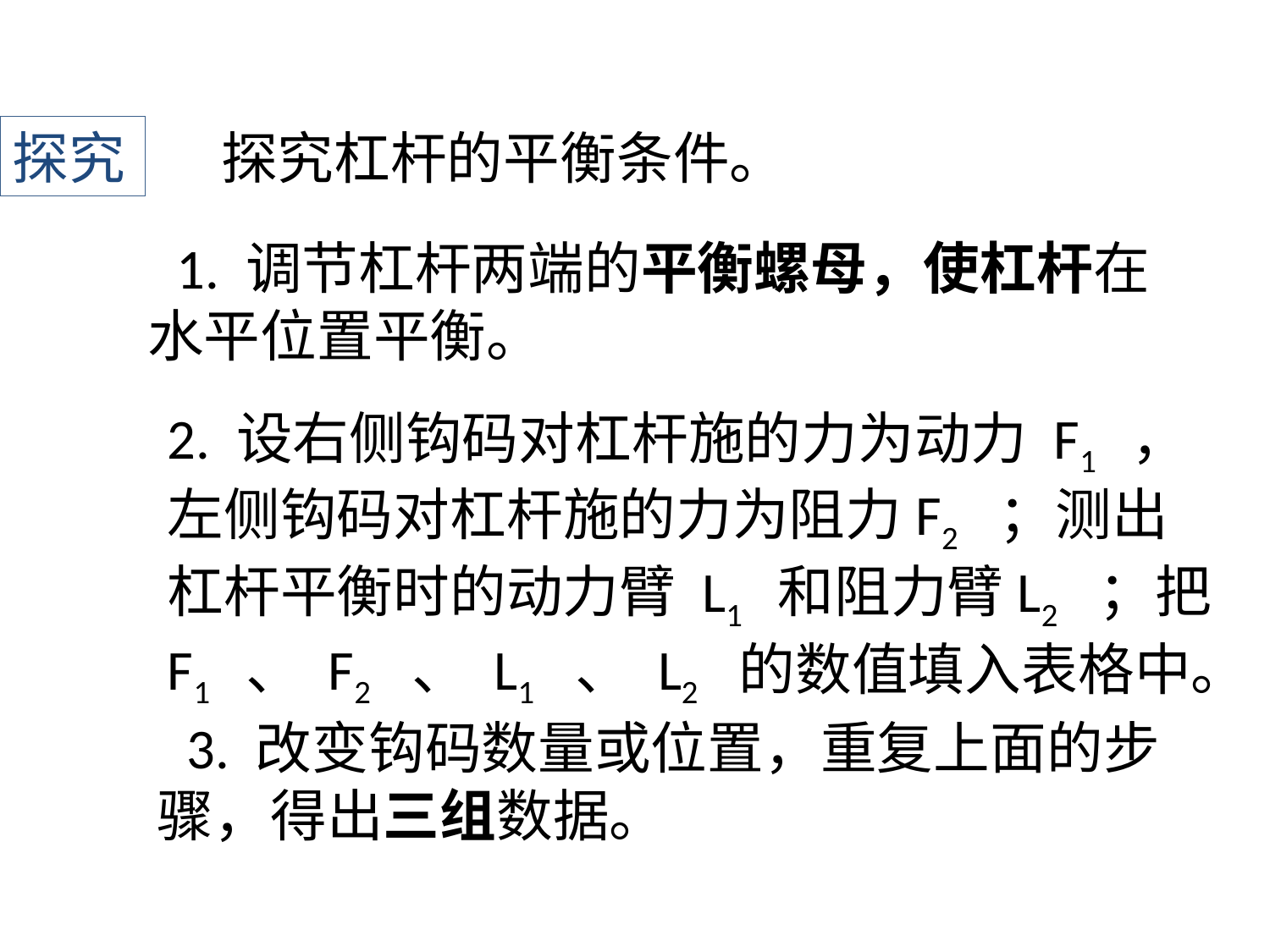

探究
﻿探究杠杆的平衡条件。
﻿ ﻿ 1. 调节杠杆两端的平衡螺母，使杠杆在水平位置平衡。
﻿2. 设右侧钩码对杠杆施的力为动力 F1 ﻿﻿﻿﻿﻿﻿ ，左侧钩码对杠杆施的力为阻力F2 ﻿﻿﻿﻿﻿﻿ ；测出杠杆平衡时的动力臂 L1 ﻿﻿﻿﻿﻿﻿ 和阻力臂L2 ﻿﻿﻿﻿﻿﻿ ；把 F1 ﻿﻿﻿﻿﻿﻿ 、 F2 ﻿﻿﻿﻿﻿﻿ 、 L1 ﻿﻿﻿﻿﻿﻿ 、 L2 ﻿﻿﻿﻿﻿﻿ 的数值填入表格中。
﻿ ﻿ 3. 改变钩码数量或位置，重复上面的步骤，得出三组数据。